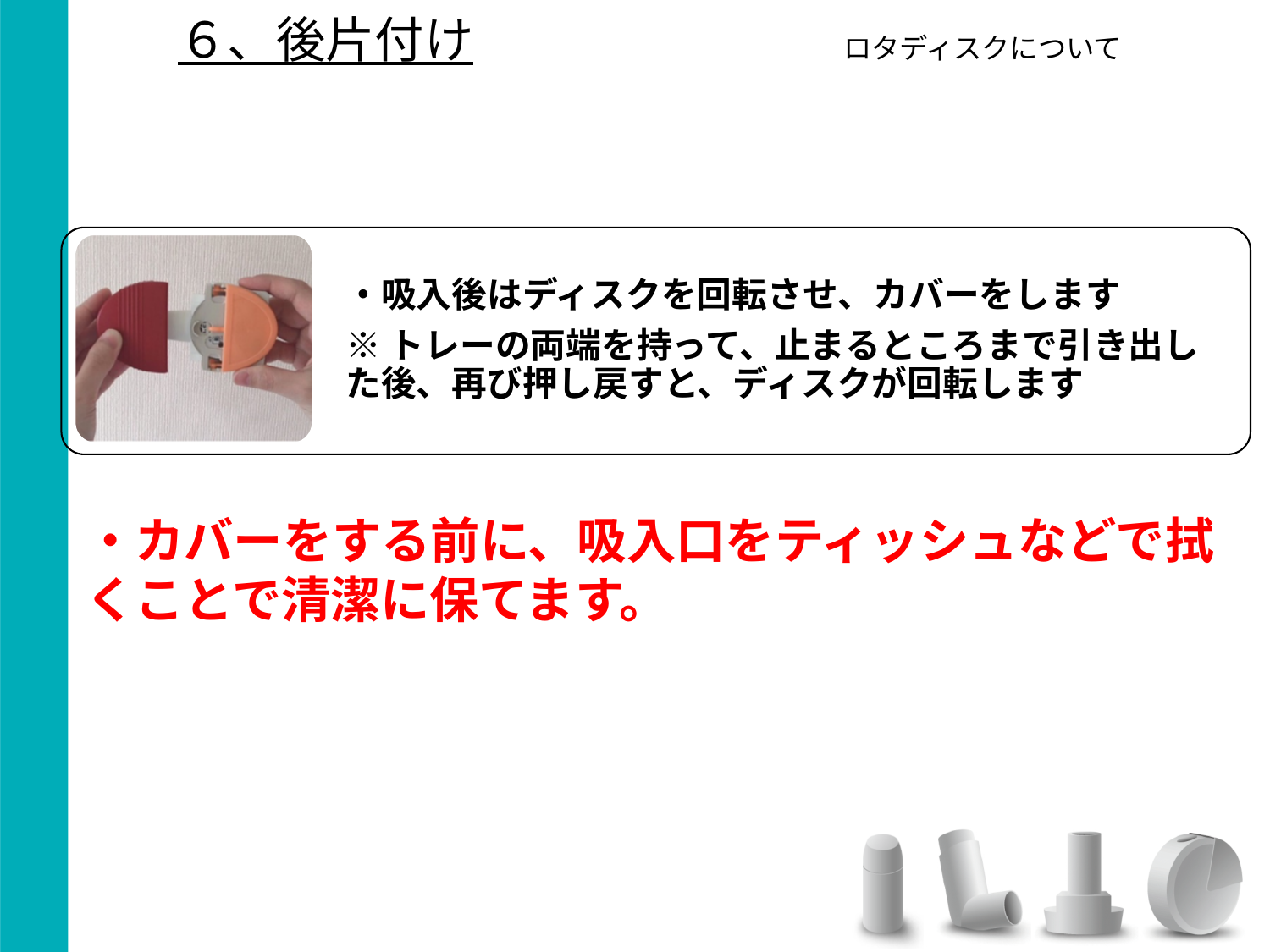

６、後片付け
# ロタディスクについて
・吸入後はディスクを回転させ、カバーをします
※トレーの両端を持って、止まるところまで引き出した後、再び押し戻すと、ディスクが回転します
・カバーをする前に、吸入口をティッシュなどで拭くことで清潔に保てます。